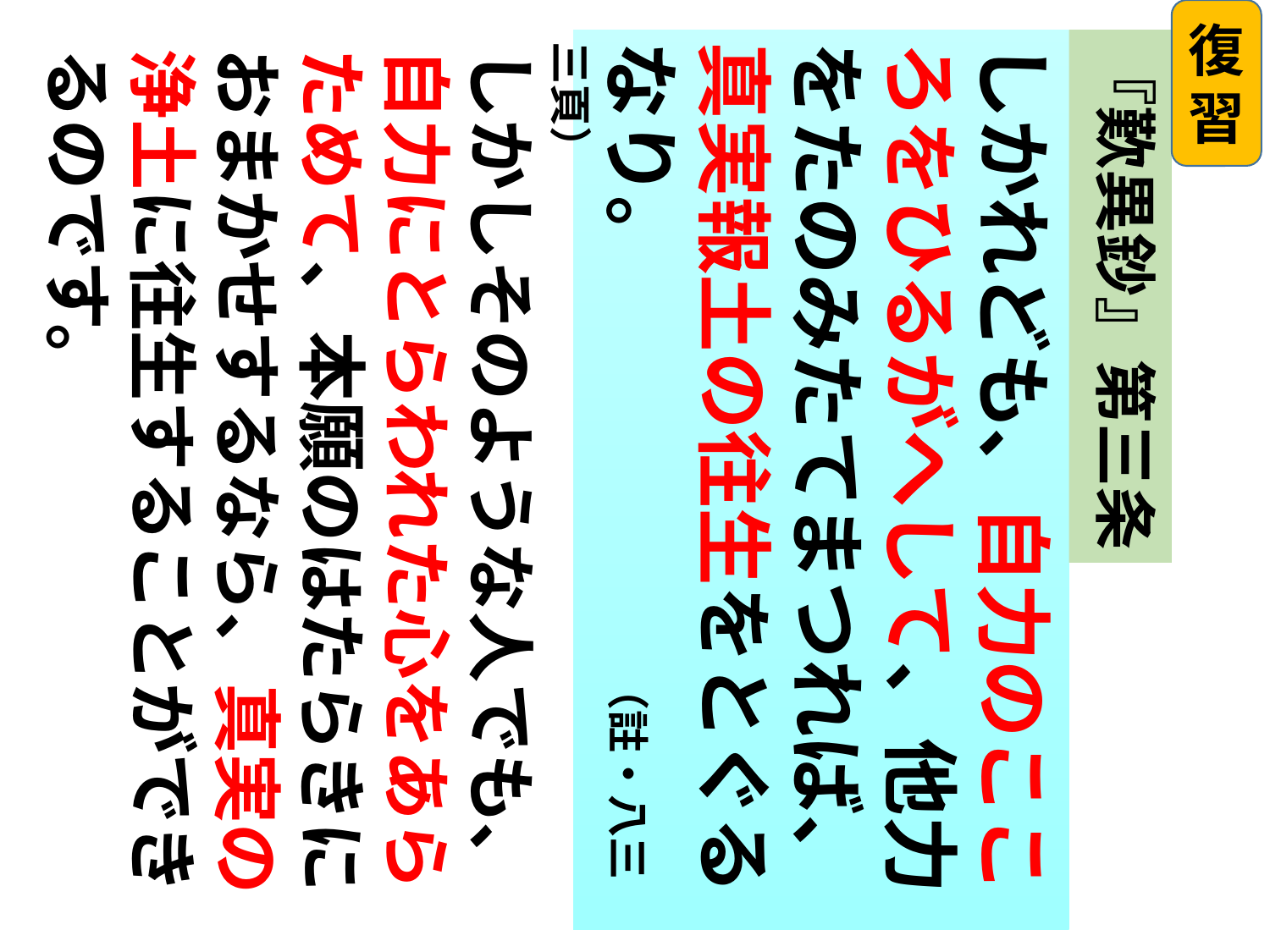

復習
しかれども、自力のこころをひるがへして、他力をたのみたてまつれば、真実報土の往生をとぐるなり。　　　　　　　　（註・八三三頁）
『歎異鈔』第三条
しかしそのような人でも、自力にとらわれた心をあらためて、本願のはたらきにおまかせするなら、真実の浄土に往生することができるのです。